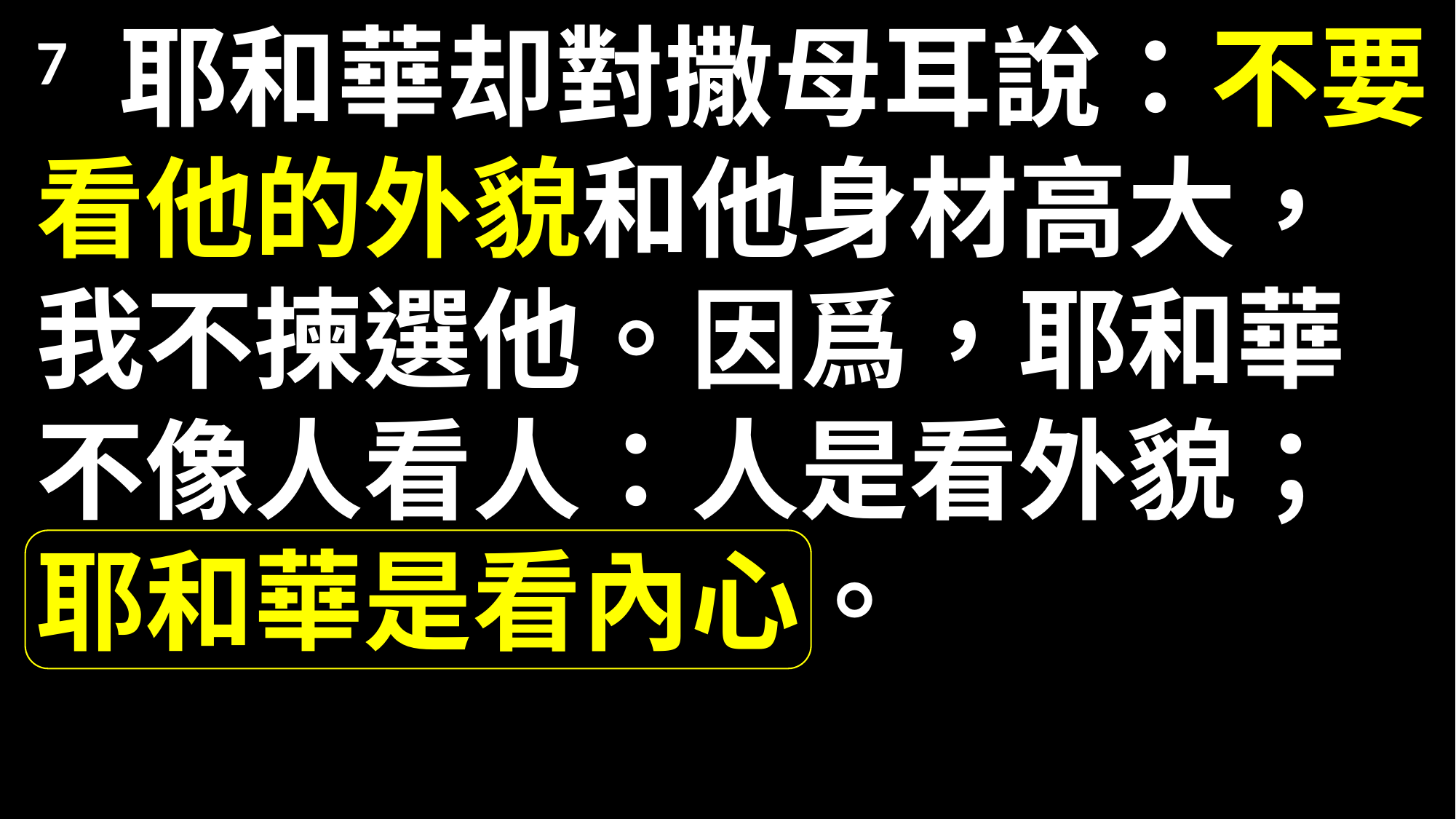

7 耶和華却對撒母耳說：不要看他的外貌和他身材高大，我不揀選他。因爲，耶和華不像人看人：人是看外貌；耶和華是看內心。